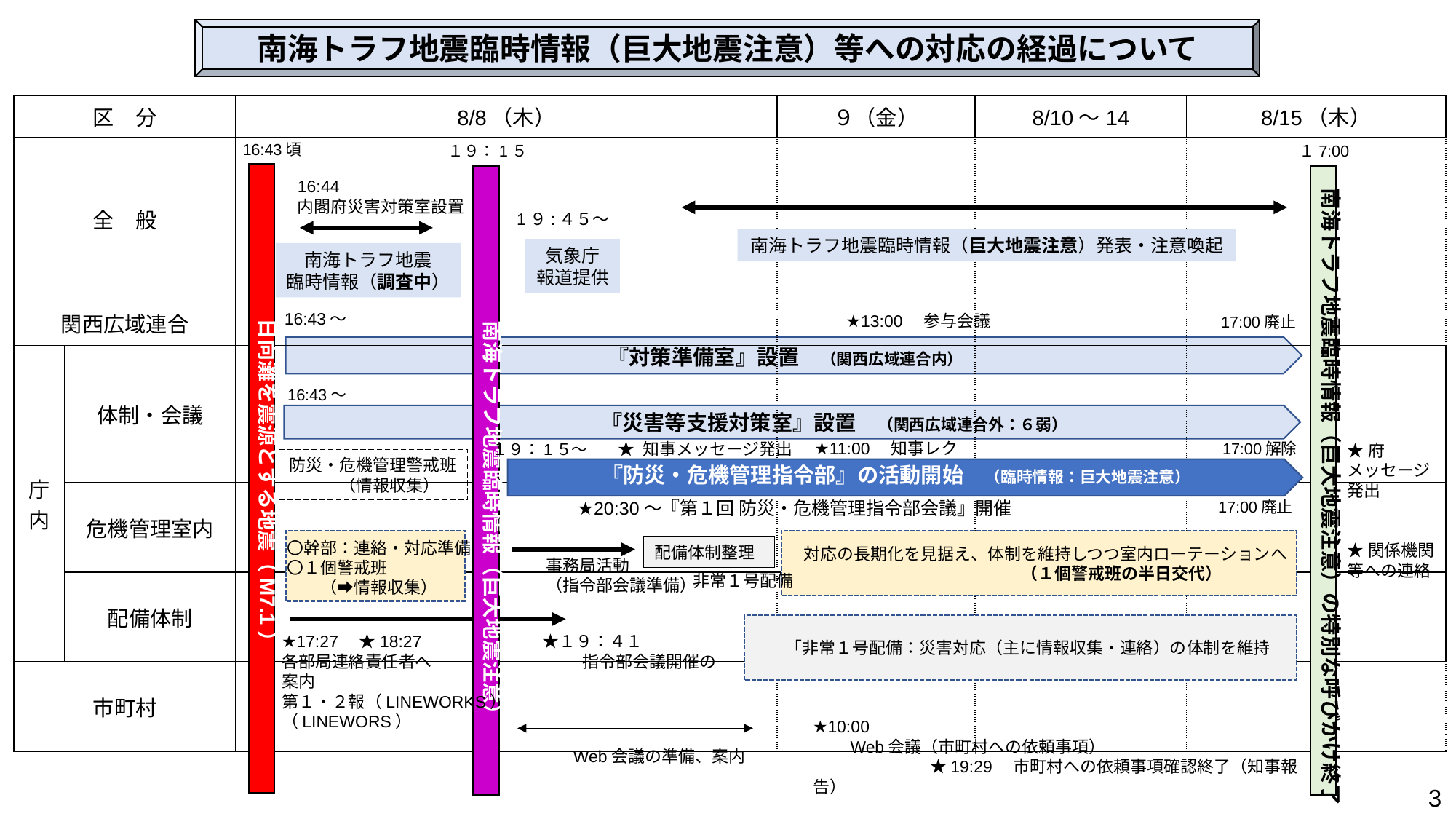

南海トラフ地震臨時情報（巨大地震注意）等への対応の経過について
| 区　分 |  | 8/8（木） | ９（金） | 8/10～14 | 8/15（木） |
| --- | --- | --- | --- | --- | --- |
| 全　般 |  |  |  |  |  |
| 関西広域連合 |  |  |  |  |  |
| 庁内 | 体制・会議 |  |  |  |  |
|  | 危機管理室内 |  |  |  |  |
|  | 配備体制 |  |  |  |  |
| 市町村 |  |  |  |  |  |
16:43頃
１９：1５
１7:00

16:44
内閣府災害対策室設置
南海トラフ地震臨時情報（巨大地震注意）の特別な呼びかけ終了
1９:４５～
南海トラフ地震臨時情報（巨大地震注意）発表・注意喚起
気象庁
報道提供
南海トラフ地震
臨時情報（調査中）
16:43～
★13:00　参与会議
17:00廃止
日向灘を震源とする地震（M7.1）
南海トラフ地震臨時情報（巨大地震注意）

『対策準備室』設置　（関西広域連合内）
16:43～

★府
メッセージ
発出

★関係機関
等への連絡
『災害等支援対策室』設置　（関西広域連合外：６弱）

★11:00　知事レク
★ 知事メッセージ発出
17:00解除
１９：1５～
防災・危機管理警戒班
　　　（情報収集）
『防災・危機管理指令部』の活動開始　（臨時情報：巨大地震注意）

17:00廃止
★20:30～『第１回 防災・危機管理指令部会議』開催

〇幹部：連絡・対応準備
〇１個警戒班
　　（➡情報収集）
配備体制整理
　対応の長期化を見据え、体制を維持しつつ室内ローテーションへ
　　　　　　　　　　　　　　（１個警戒班の半日交代）
　　事務局活動
　　（指令部会議準備）
　　非常１号配備

★17:27　★18:27　　　　　　　★１９：４１
各部局連絡責任者へ　　　　　　　　　指令部会議開催の案内
第１・２報（LINEWORKS）　　　　　　　　　（LINEWORS）
　「非常１号配備：災害対応（主に情報収集・連絡）の体制を維持
★10:00
　　Web会議（市町村への依頼事項）
　　　　　　　★19:29　市町村への依頼事項確認終了（知事報告）
　　Web会議の準備、案内
3